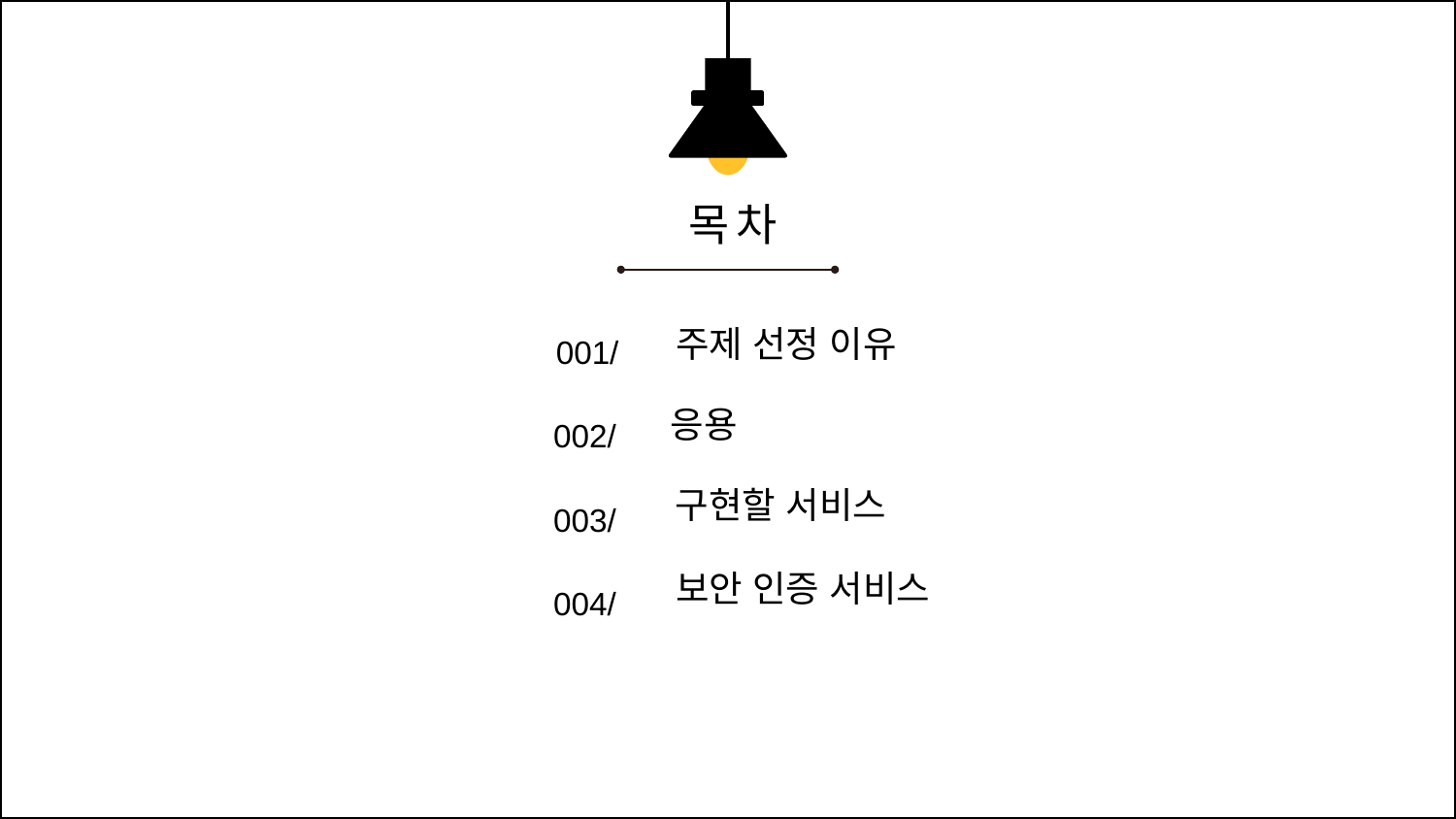

목차
주제 선정 이유
001/
응용
002/
구현할 서비스
003/
보안 인증 서비스
004/